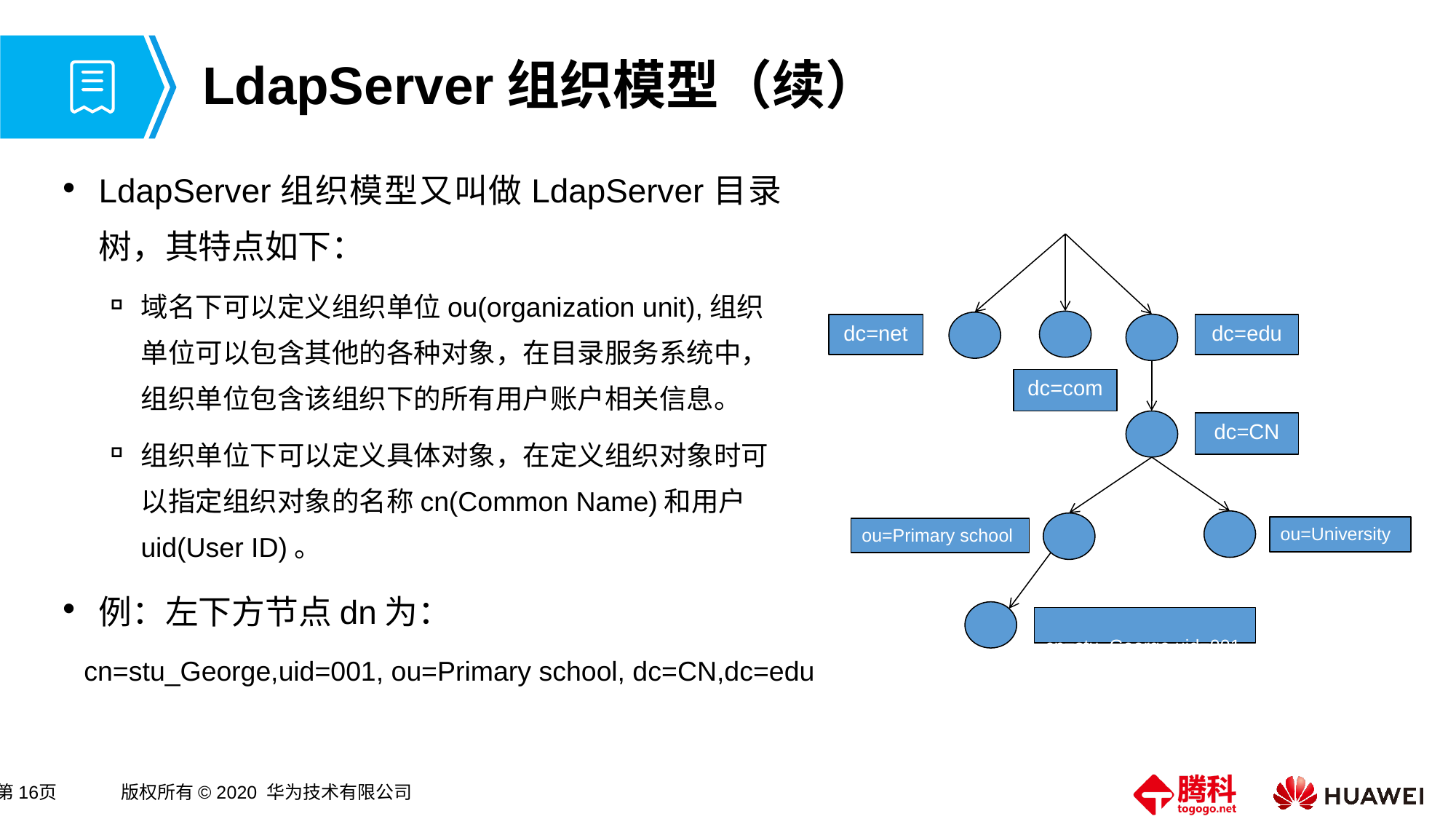

# LdapServer组织模型（续）
LdapServer组织模型又叫做LdapServer目录树，其特点如下：
域名下可以定义组织单位ou(organization unit),组织单位可以包含其他的各种对象，在目录服务系统中，组织单位包含该组织下的所有用户账户相关信息。
组织单位下可以定义具体对象，在定义组织对象时可以指定组织对象的名称cn(Common Name)和用户uid(User ID)。
例：左下方节点dn为：

dc=net
 dc=edu

dc=CN

ou=University
ou=Primary school

 cn=stu_George,uid=001

dc=com
cn=stu_George,uid=001, ou=Primary school, dc=CN,dc=edu